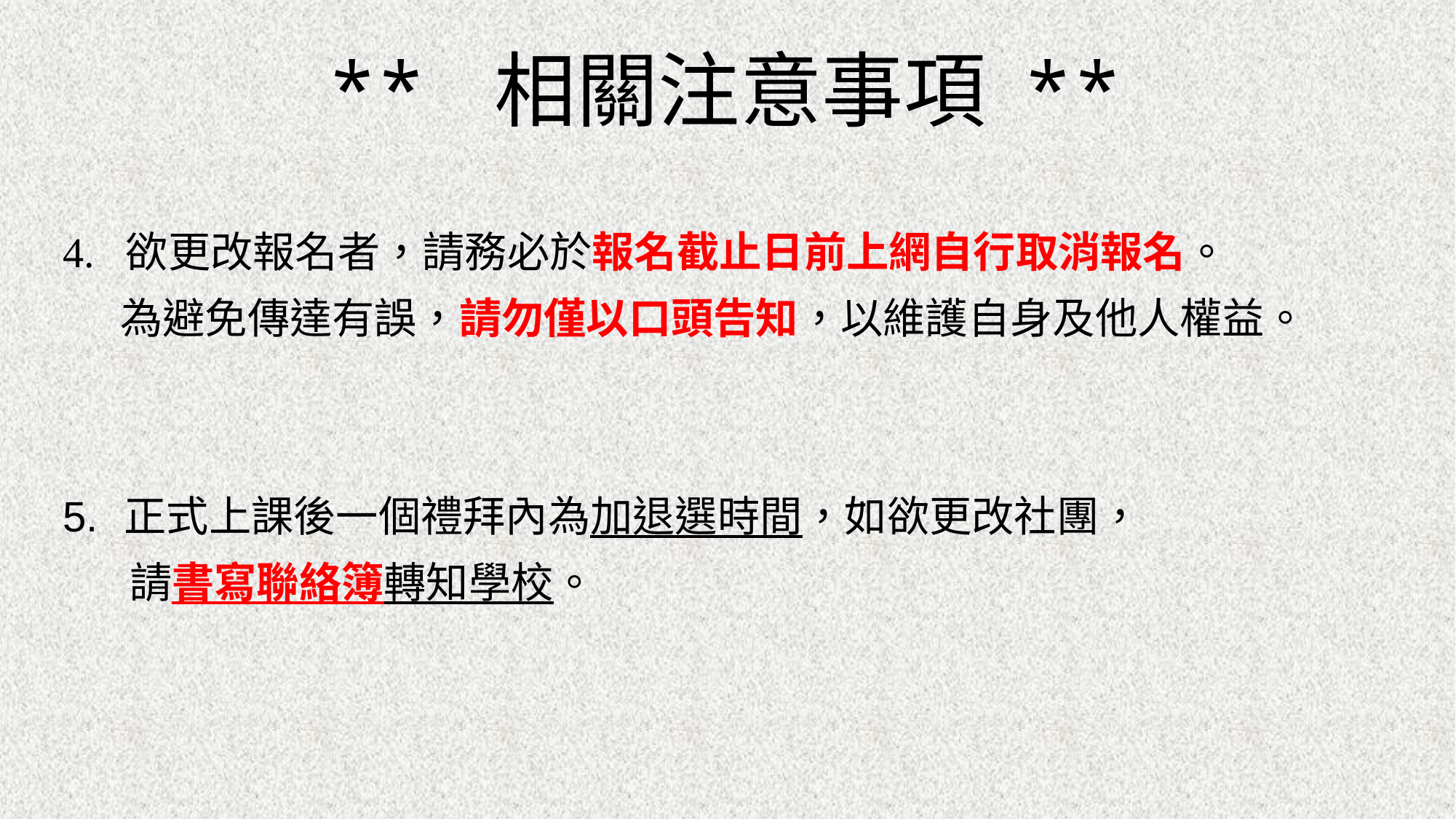

# ** 相關注意事項 **
4.  欲更改報名者，請務必於報名截止日前上網自行取消報名。
     為避免傳達有誤，請勿僅以口頭告知，以維護自身及他人權益。

正式上課後一個禮拜內為加退選時間，如欲更改社團，
      請書寫聯絡簿轉知學校。